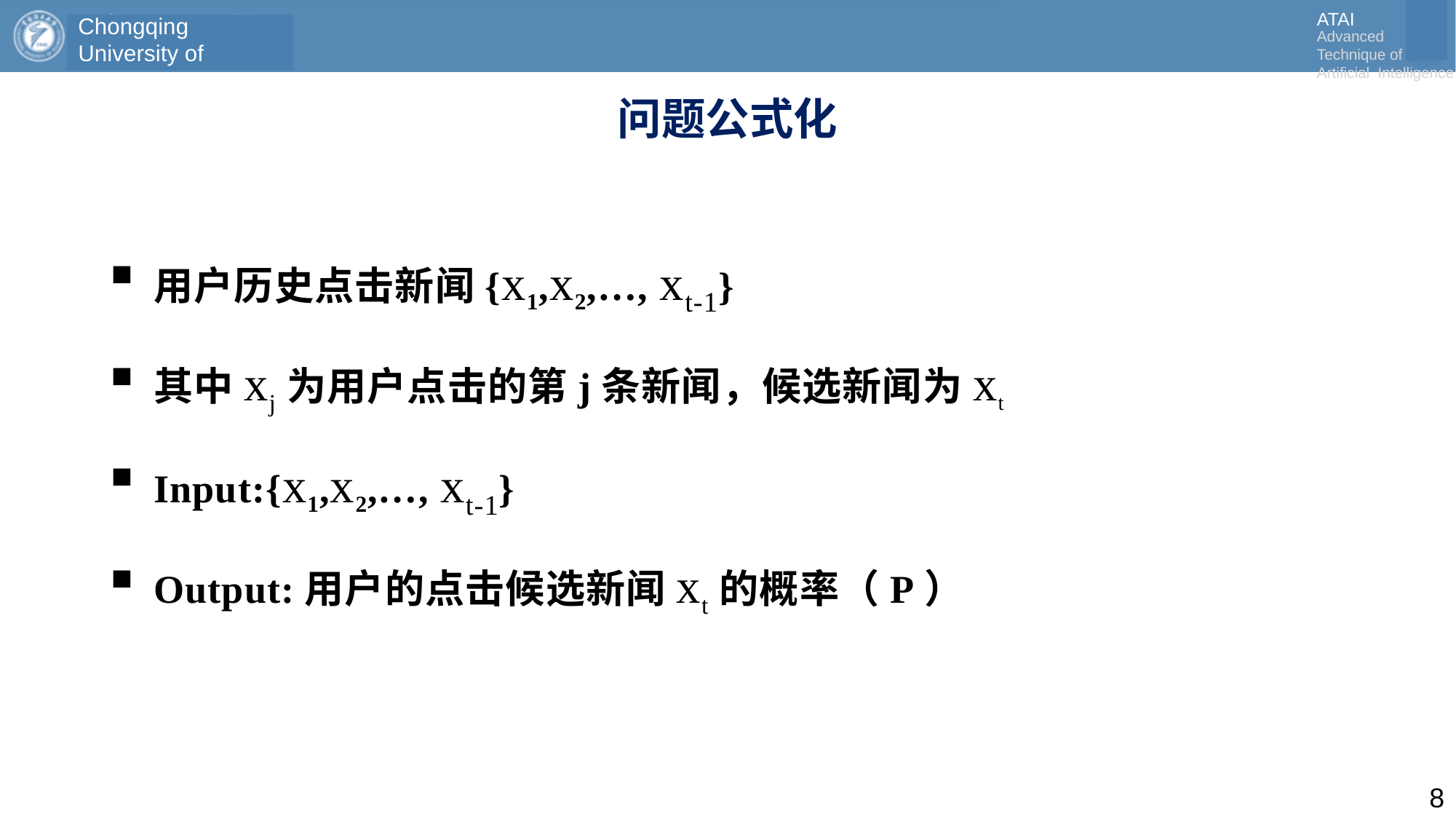

# 问题公式化

用户历史点击新闻{x1,x2,…, xt-1}

其中xj为用户点击的第j条新闻，候选新闻为xt

Input:{x1,x2,…, xt-1}

Output:用户的点击候选新闻xt的概率（P）
8